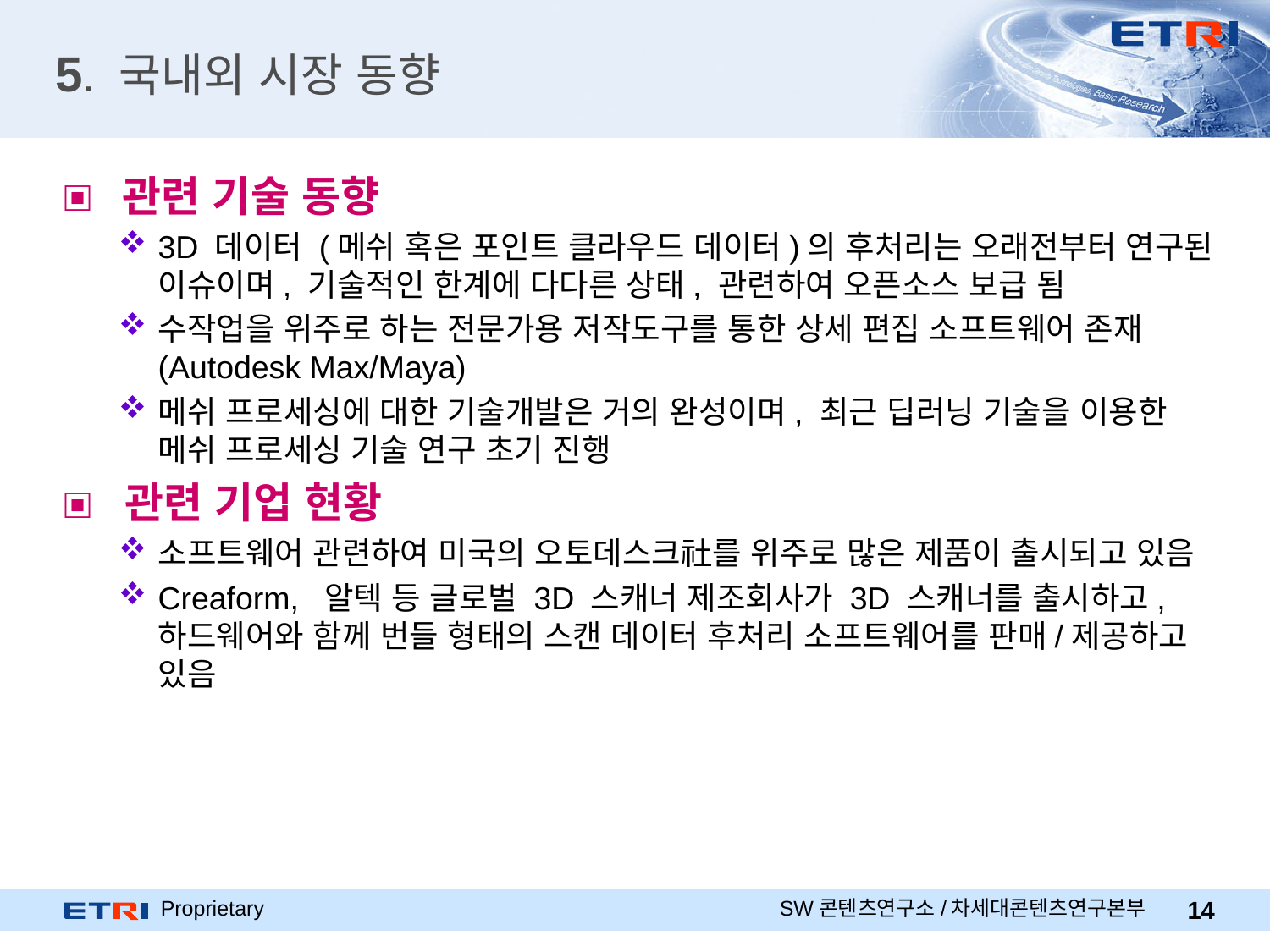

# 5. 국내외 시장 동향
 관련 기술 동향
3D 데이터 (메쉬 혹은 포인트 클라우드 데이터)의 후처리는 오래전부터 연구된 이슈이며, 기술적인 한계에 다다른 상태, 관련하여 오픈소스 보급 됨
수작업을 위주로 하는 전문가용 저작도구를 통한 상세 편집 소프트웨어 존재 (Autodesk Max/Maya)
메쉬 프로세싱에 대한 기술개발은 거의 완성이며, 최근 딥러닝 기술을 이용한 메쉬 프로세싱 기술 연구 초기 진행
 관련 기업 현황
소프트웨어 관련하여 미국의 오토데스크社를 위주로 많은 제품이 출시되고 있음
Creaform,  알텍 등 글로벌 3D 스캐너 제조회사가 3D 스캐너를 출시하고, 하드웨어와 함께 번들 형태의 스캔 데이터 후처리 소프트웨어를 판매/제공하고 있음
SW콘텐츠연구소/차세대콘텐츠연구본부
14